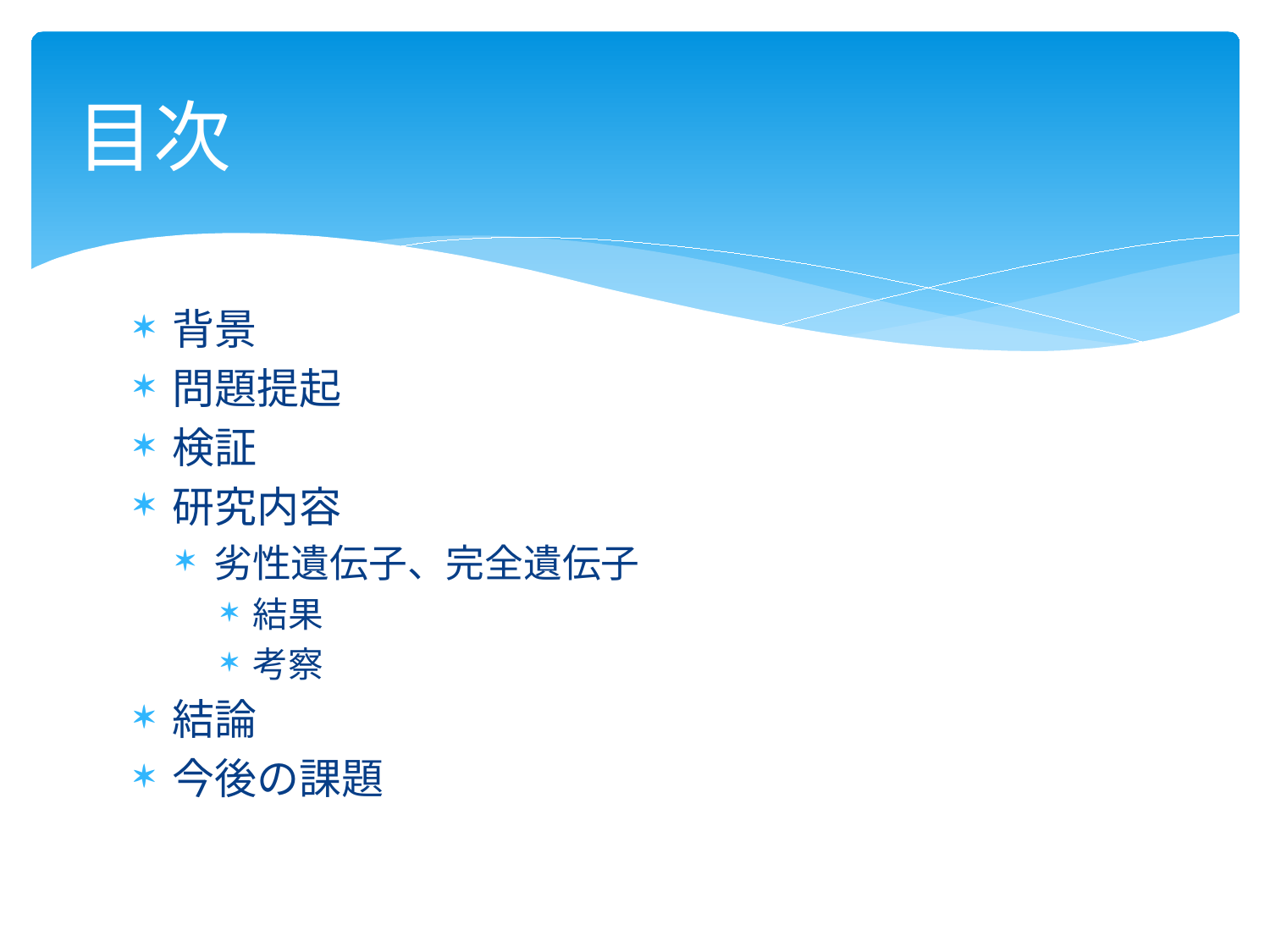

# 目次
背景
問題提起
検証
研究内容
劣性遺伝子、完全遺伝子
結果
考察
結論
今後の課題